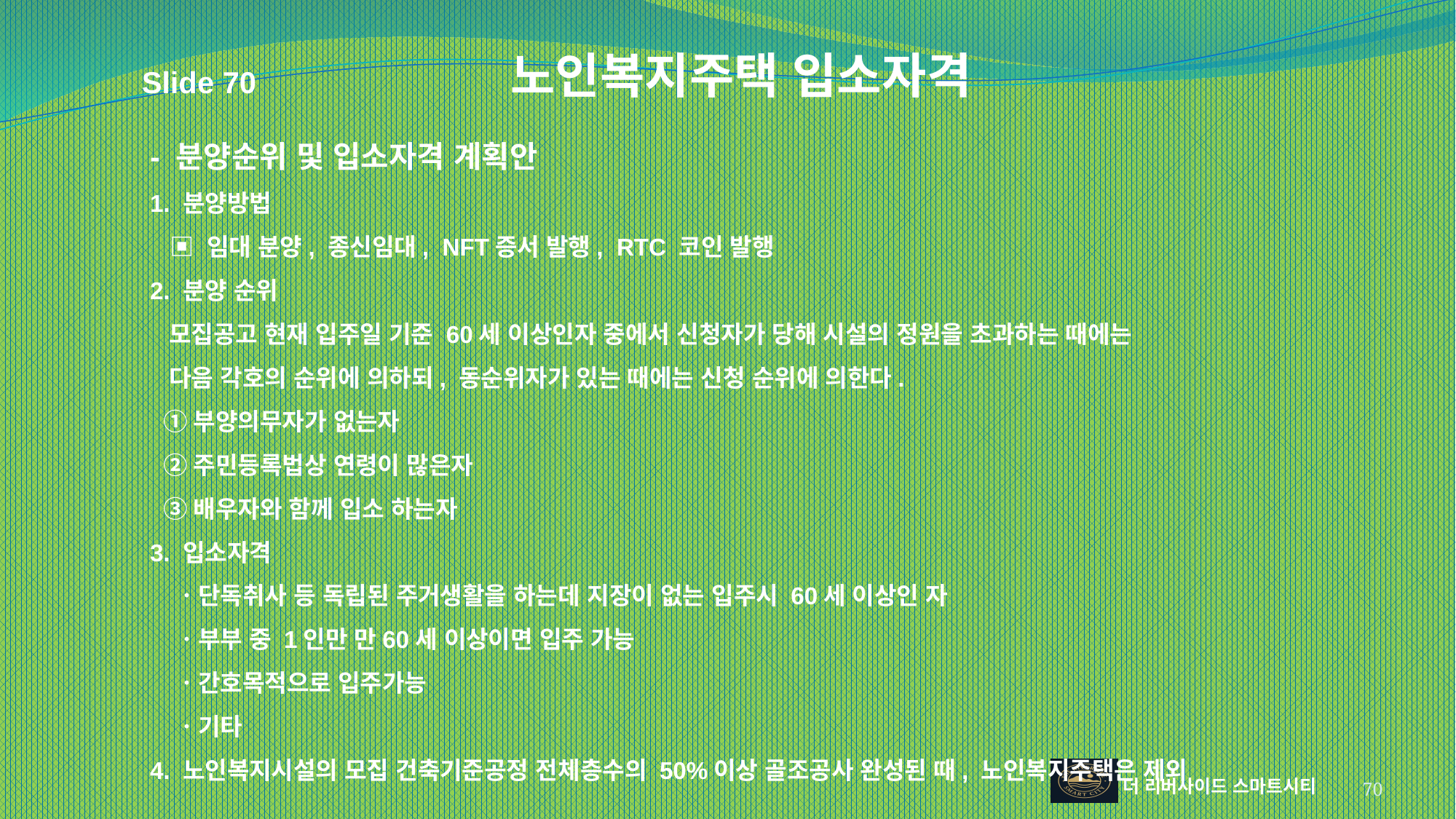

Slide 70                  노인복지주택 입소자격

- 분양순위 및 입소자격 계획안
1. 분양방법
   ▣ 임대 분양, 종신임대,  NFT증서 발행,  RTC 코인 발행
2. 분양 순위
  모집공고 현재 입주일 기준 60세 이상인자 중에서 신청자가 당해 시설의 정원을 초과하는 때에는
  다음 각호의 순위에 의하되, 동순위자가 있는 때에는 신청 순위에 의한다.
  ①부양의무자가 없는자
  ②주민등록법상 연령이 많은자
  ③배우자와 함께 입소 하는자
3. 입소자격
   ㆍ단독취사 등 독립된 주거생활을 하는데 지장이 없는 입주시 60세 이상인 자
   ㆍ부부 중 1인만 만60세 이상이면 입주 가능
   ㆍ간호목적으로 입주가능
   ㆍ기타
4. 노인복지시설의 모집 건축기준공정 전체층수의 50%이상 골조공사 완성된 때, 노인복지주택은 제외

70